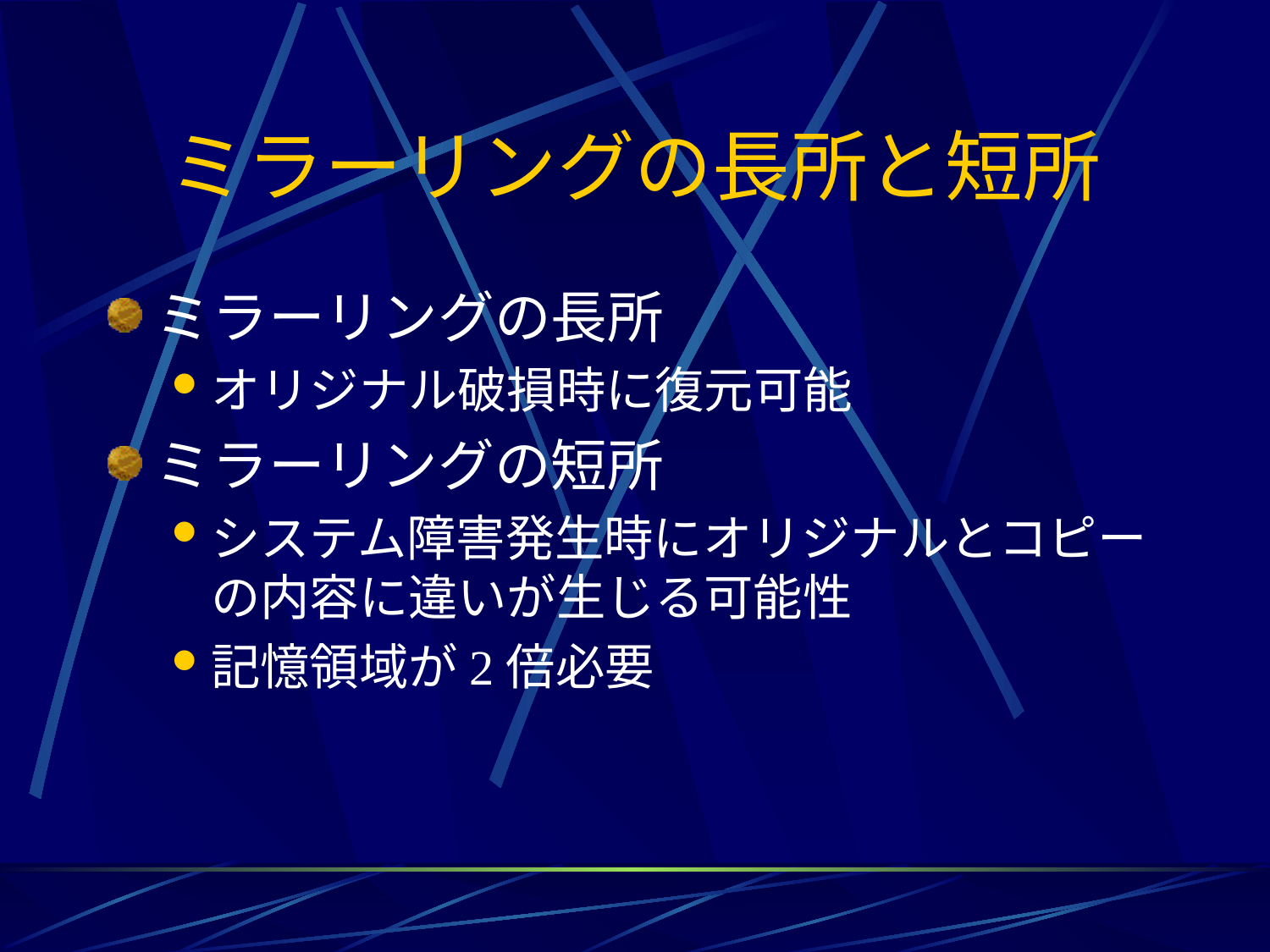

# ミラーリングの長所と短所
ミラーリングの長所
オリジナル破損時に復元可能
ミラーリングの短所
システム障害発生時にオリジナルとコピーの内容に違いが生じる可能性
記憶領域が2倍必要